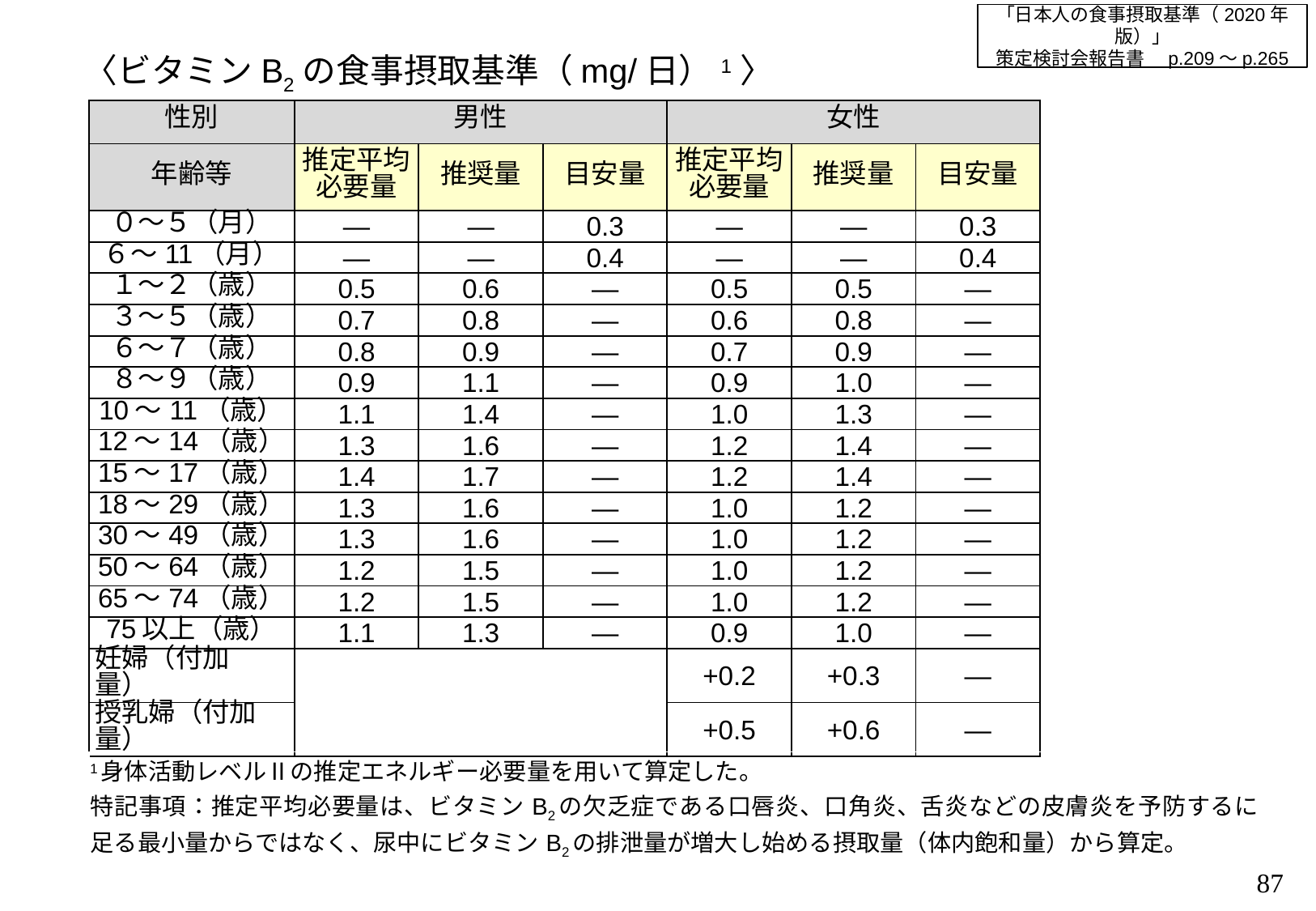

「日本人の食事摂取基準（2020年版）」
策定検討会報告書　p.209～p.265
〈ビタミンB2の食事摂取基準（mg/日）1〉
| 性別 | 男性 |  |  | 女性 |  |  |
| --- | --- | --- | --- | --- | --- | --- |
| 年齢等 | 推定平均必要量 | 推奨量 | 目安量 | 推定平均必要量 | 推奨量 | 目安量 |
| ０～５（月） | ― | ― | 0.3 | ― | ― | 0.3 |
| ６～11（月） | ― | ― | 0.4 | ― | ― | 0.4 |
| １～２（歳） | 0.5 | 0.6 | ― | 0.5 | 0.5 | ― |
| ３～５（歳） | 0.7 | 0.8 | ― | 0.6 | 0.8 | ― |
| ６～７（歳） | 0.8 | 0.9 | ― | 0.7 | 0.9 | ― |
| ８～９（歳） | 0.9 | 1.1 | ― | 0.9 | 1.0 | ― |
| 10～11（歳） | 1.1 | 1.4 | ― | 1.0 | 1.3 | ― |
| 12～14（歳） | 1.3 | 1.6 | ― | 1.2 | 1.4 | ― |
| 15～17（歳） | 1.4 | 1.7 | ― | 1.2 | 1.4 | ― |
| 18～29（歳） | 1.3 | 1.6 | ― | 1.0 | 1.2 | ― |
| 30～49（歳） | 1.3 | 1.6 | ― | 1.0 | 1.2 | ― |
| 50～64（歳） | 1.2 | 1.5 | ― | 1.0 | 1.2 | ― |
| 65～74（歳） | 1.2 | 1.5 | ― | 1.0 | 1.2 | ― |
| 75以上（歳） | 1.1 | 1.3 | ― | 0.9 | 1.0 | ― |
| 妊婦（付加量） |  |  |  | +0.2 | +0.3 | ― |
| 授乳婦（付加量） |  |  |  | +0.5 | +0.6 | ― |
| 1身体活動レベルⅡの推定エネルギー必要量を用いて算定した。 特記事項：推定平均必要量は、ビタミンB2の欠乏症である口唇炎、口角炎、舌炎などの皮膚炎を予防するに足る最小量からではなく、尿中にビタミンB2の排泄量が増大し始める摂取量（体内飽和量）から算定。 |
| --- |
87